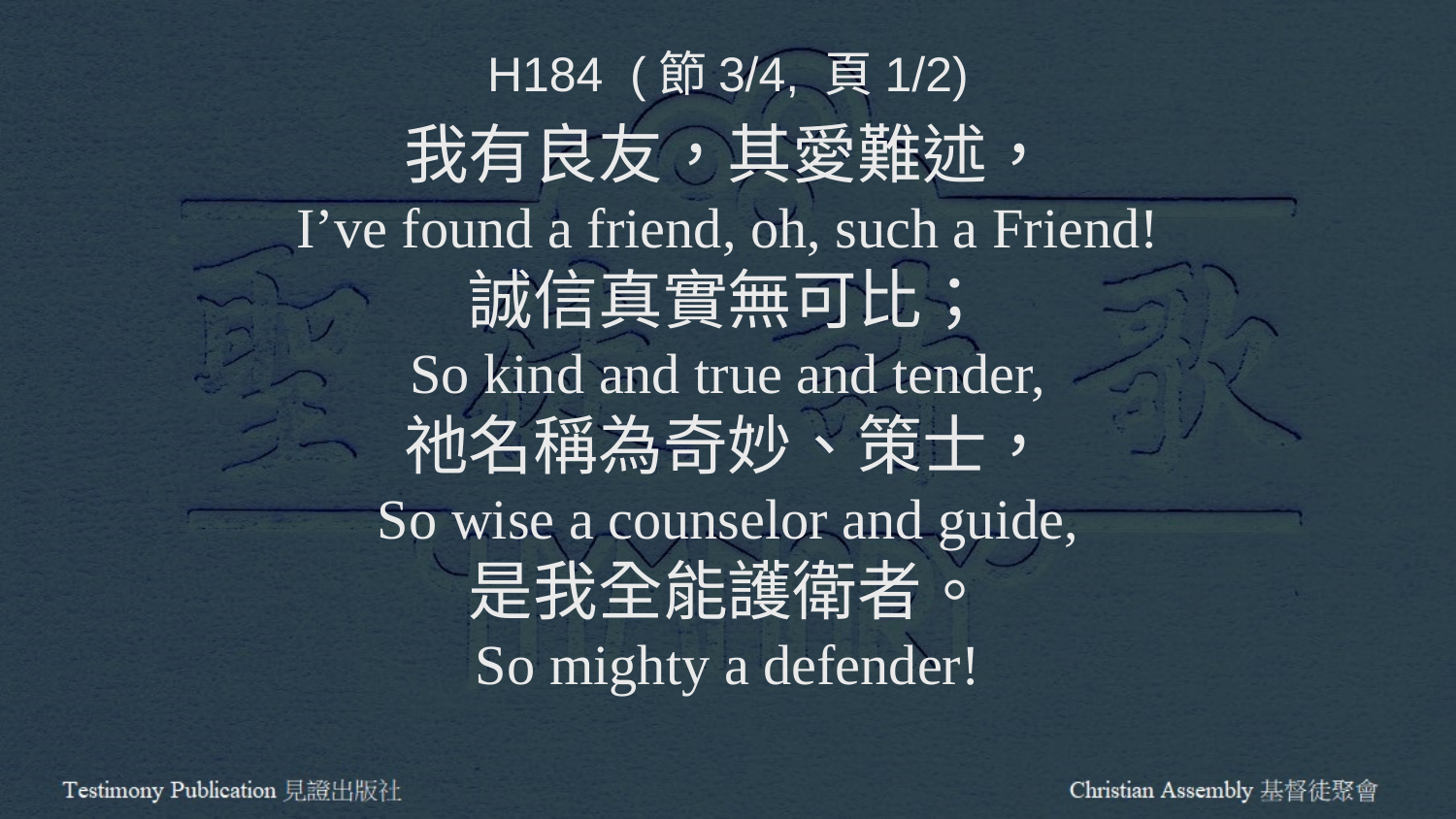

H184  (節3/4, 頁1/2)
我有良友，其愛難述，
I’ve found a friend, oh, such a Friend!
誠信真實無可比；
So kind and true and tender,
祂名稱為奇妙、策士，
So wise a counselor and guide,
是我全能護衛者。
So mighty a defender!